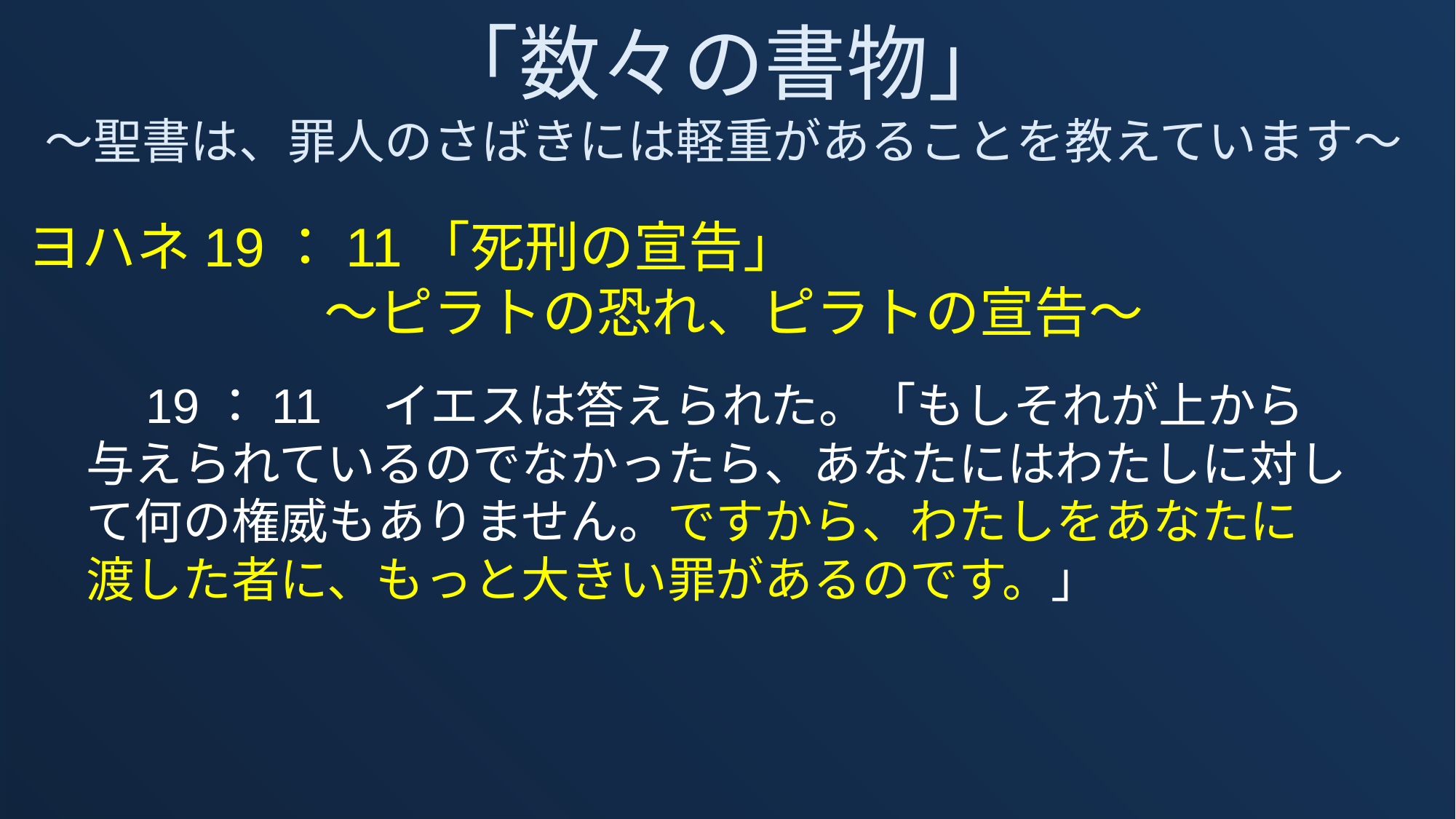

「数々の書物」
～聖書は、罪人のさばきには軽重があることを教えています～
ヨハネ19：11「死刑の宣告」
～ピラトの恐れ、ピラトの宣告～
　19：11　イエスは答えられた。「もしそれが上から与えられているのでなかったら、あなたにはわたしに対して何の権威もありません。ですから、わたしをあなたに渡した者に、もっと大きい罪があるのです。」